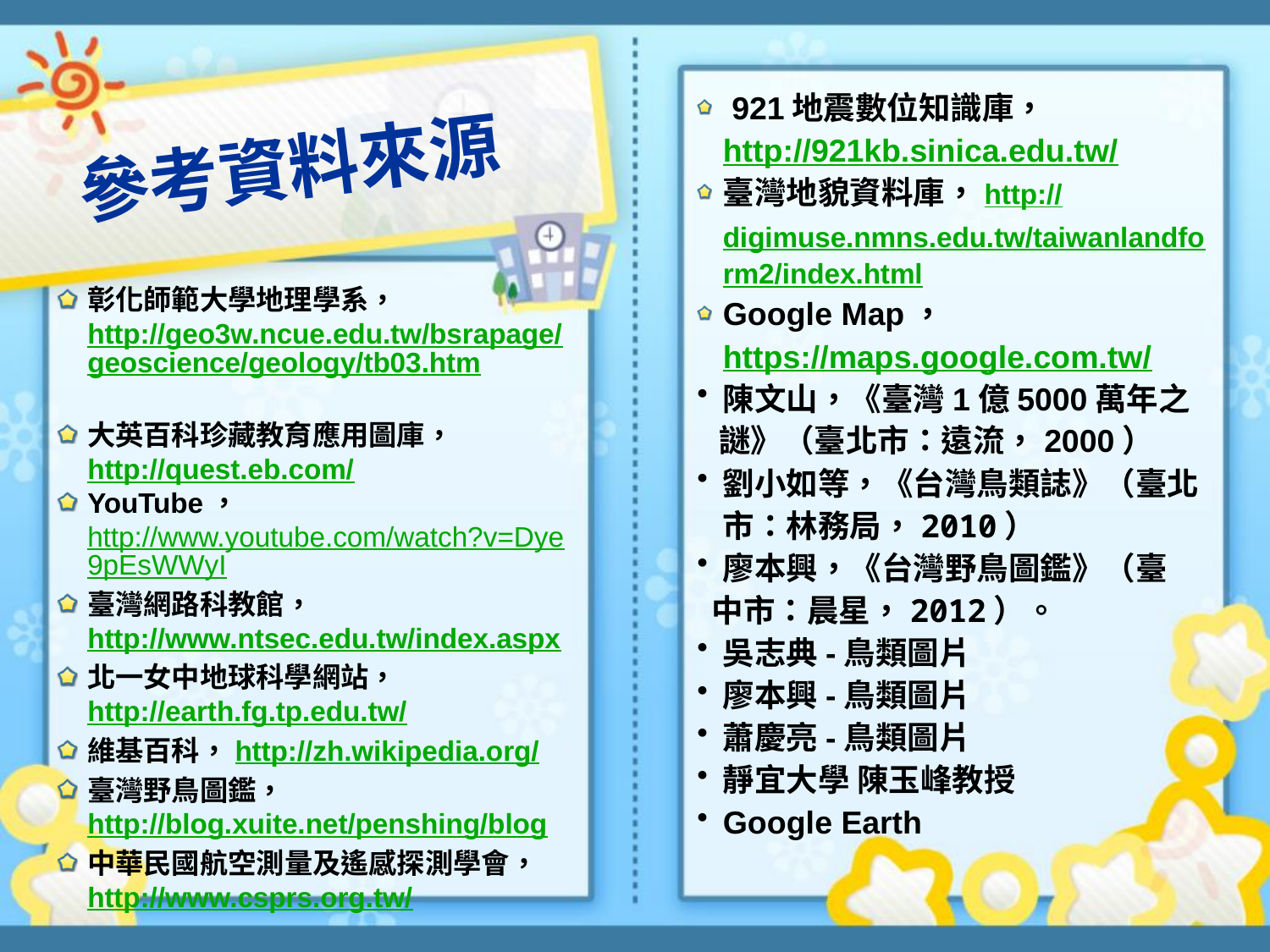

921地震數位知識庫， http://921kb.sinica.edu.tw/
臺灣地貌資料庫，http://digimuse.nmns.edu.tw/taiwanlandform2/index.html
Google Map，https://maps.google.com.tw/
陳文山，《臺灣1億5000萬年之
  謎》（臺北市：遠流，2000）
劉小如等，《台灣鳥類誌》（臺北市：林務局，2010）
廖本興，《台灣野鳥圖鑑》（臺
 中市：晨星，2012）。
吳志典-鳥類圖片
廖本興-鳥類圖片
蕭慶亮-鳥類圖片
靜宜大學 陳玉峰教授
Google Earth
參考資料來源
彰化師範大學地理學系， http://geo3w.ncue.edu.tw/bsrapage/geoscience/geology/tb03.htm
大英百科珍藏教育應用圖庫，http://quest.eb.com/
YouTube，http://www.youtube.com/watch?v=Dye9pEsWWyI
臺灣網路科教館，http://www.ntsec.edu.tw/index.aspx
北一女中地球科學網站，http://earth.fg.tp.edu.tw/
維基百科，http://zh.wikipedia.org/
臺灣野鳥圖鑑，http://blog.xuite.net/penshing/blog
中華民國航空測量及遙感探測學會，http://www.csprs.org.tw/